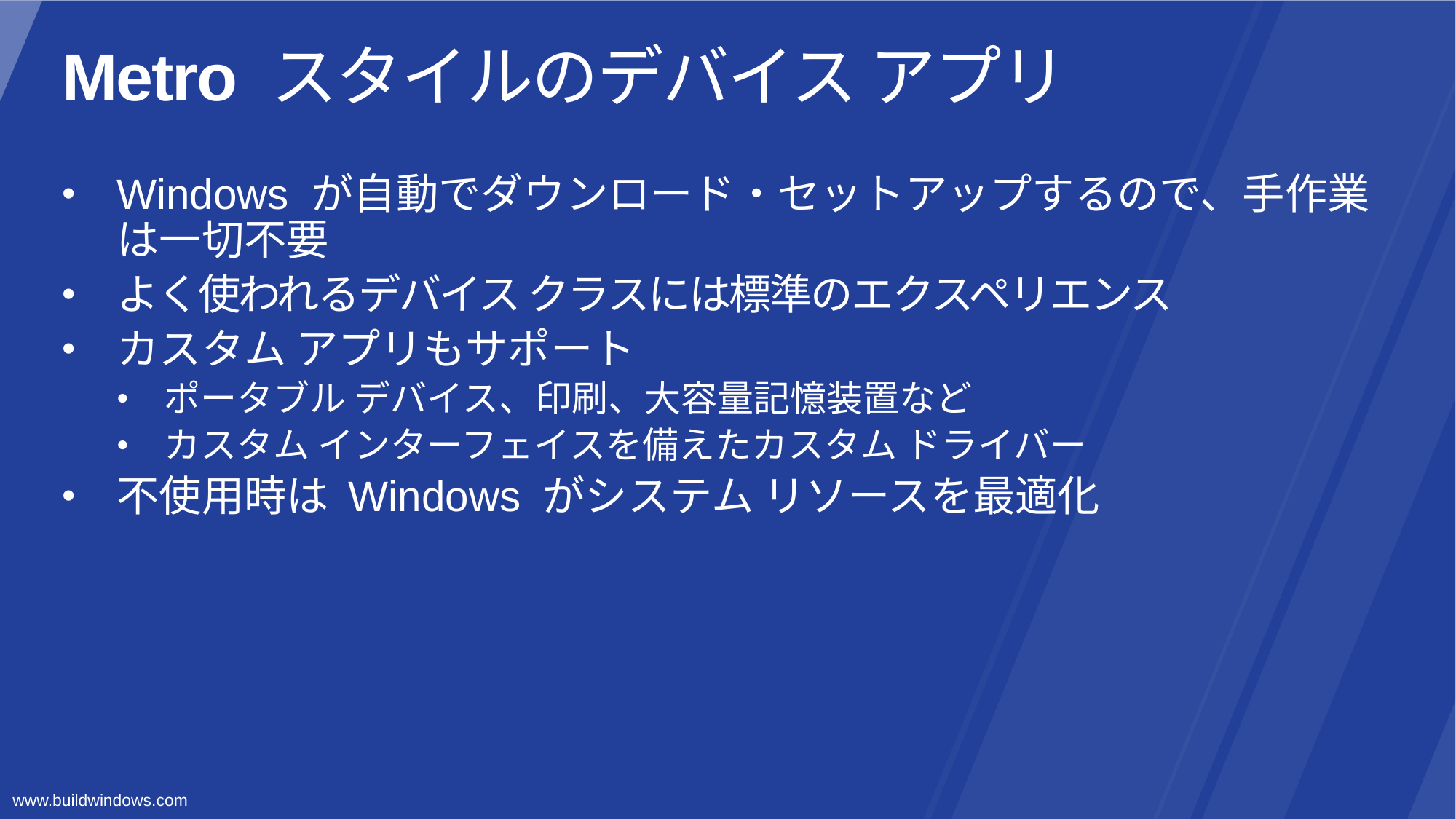

# Metro スタイルのデバイス アプリ
Windows が自動でダウンロード・セットアップするので、手作業は一切不要
よく使われるデバイス クラスには標準のエクスペリエンス
カスタム アプリもサポート
ポータブル デバイス、印刷、大容量記憶装置など
カスタム インターフェイスを備えたカスタム ドライバー
不使用時は Windows がシステム リソースを最適化